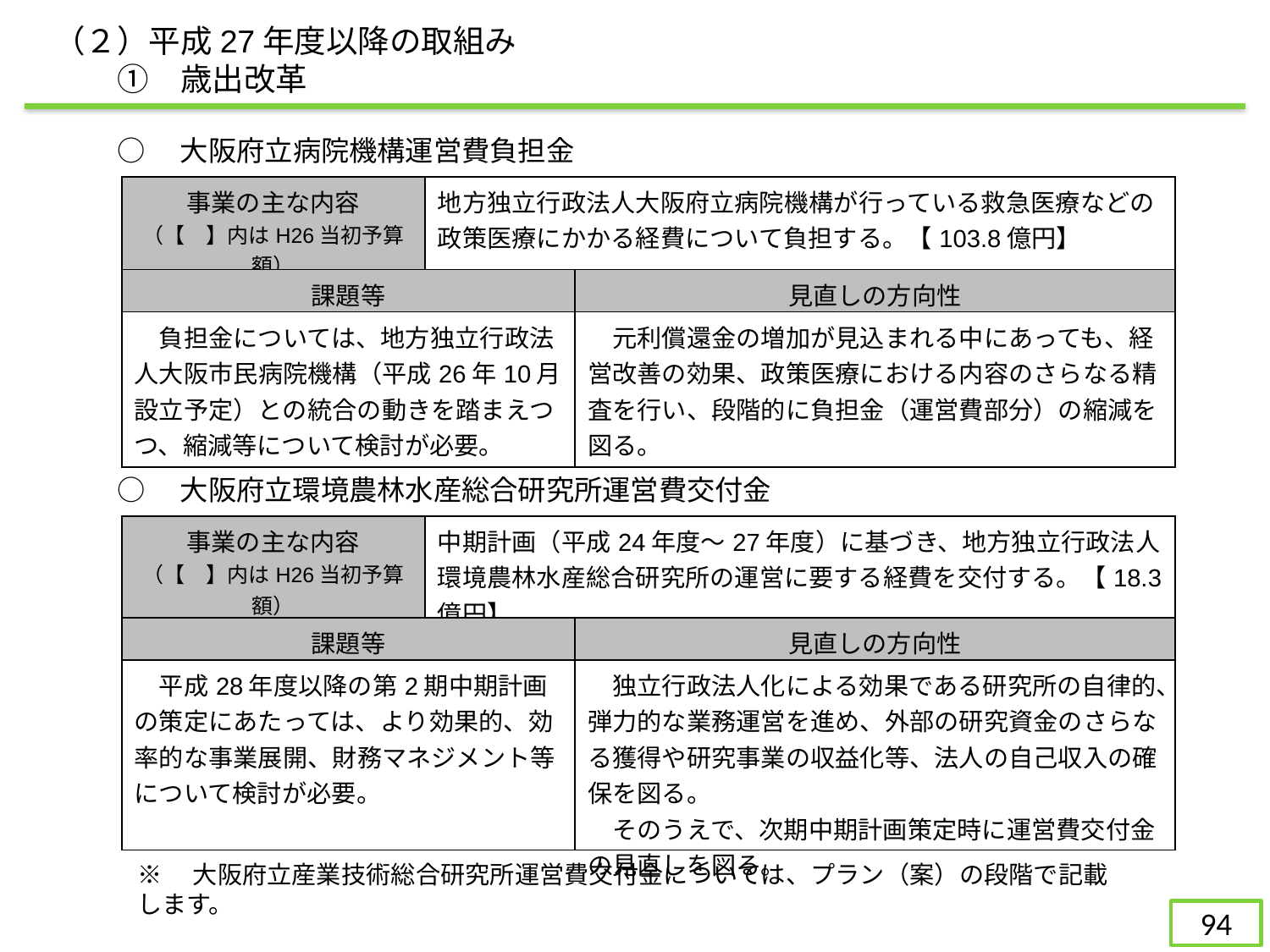

（２）平成27年度以降の取組み
　　①　歳出改革
○　大阪府立病院機構運営費負担金
| 事業の主な内容 （【　】内はH26当初予算額） | 地方独立行政法人大阪府立病院機構が行っている救急医療などの政策医療にかかる経費について負担する。【103.8億円】 |  |
| --- | --- | --- |
| 課題等 |  | 見直しの方向性 |
| 負担金については、地方独立行政法人大阪市民病院機構（平成26年10月設立予定）との統合の動きを踏まえつつ、縮減等について検討が必要。 |  | 元利償還金の増加が見込まれる中にあっても、経営改善の効果、政策医療における内容のさらなる精査を行い、段階的に負担金（運営費部分）の縮減を図る。 |
○　大阪府立環境農林水産総合研究所運営費交付金
| 事業の主な内容 （【　】内はH26当初予算額） | 中期計画（平成24年度～27年度）に基づき、地方独立行政法人環境農林水産総合研究所の運営に要する経費を交付する。【18.3億円】 |  |
| --- | --- | --- |
| 課題等 |  | 見直しの方向性 |
| 平成28年度以降の第2期中期計画の策定にあたっては、より効果的、効率的な事業展開、財務マネジメント等について検討が必要。 |  | 独立行政法人化による効果である研究所の自律的、弾力的な業務運営を進め、外部の研究資金のさらなる獲得や研究事業の収益化等、法人の自己収入の確保を図る。 　そのうえで、次期中期計画策定時に運営費交付金の見直しを図る。 |
※　大阪府立産業技術総合研究所運営費交付金については、プラン（案）の段階で記載します。
94